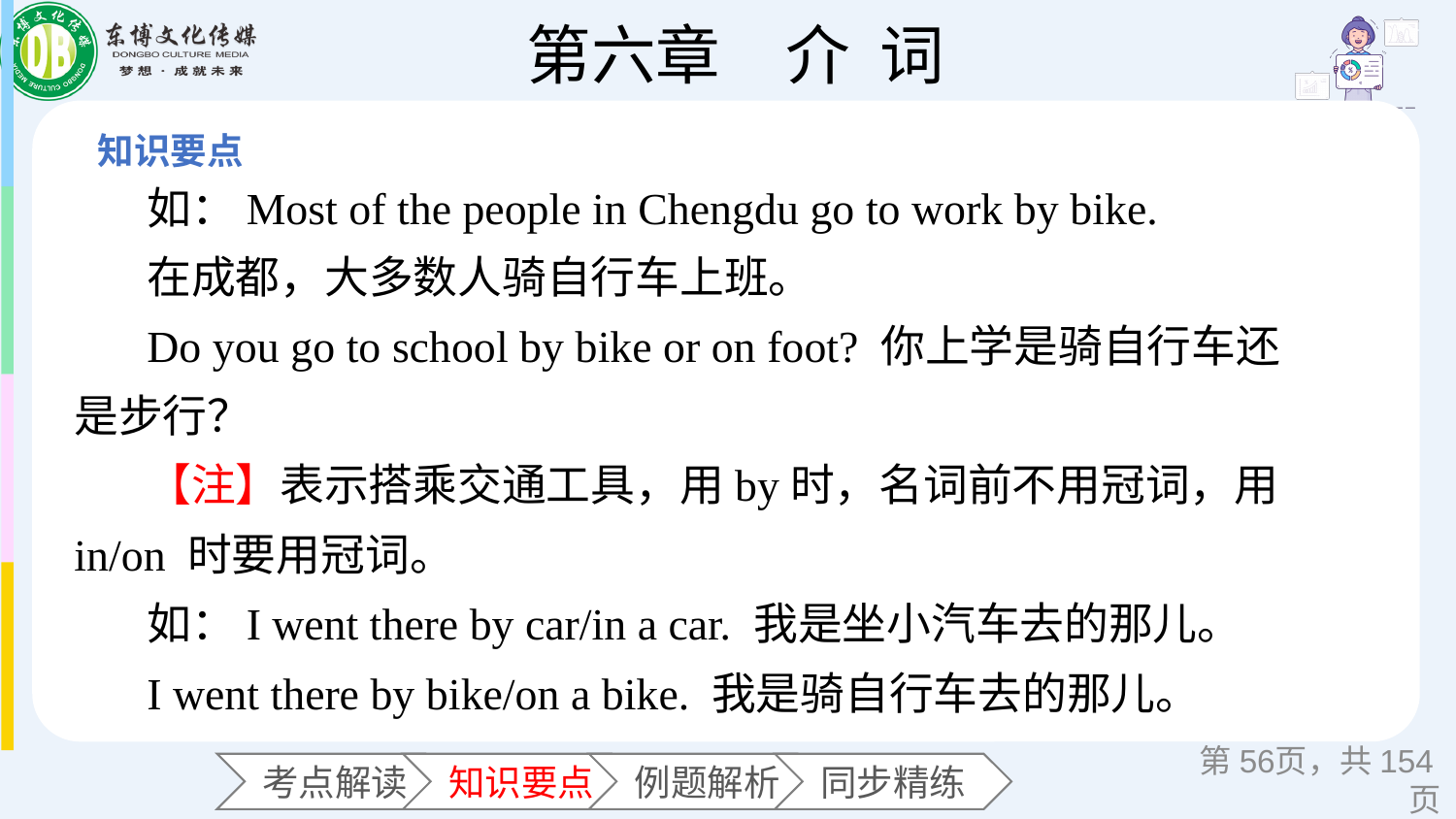

如：Most of the people in Chengdu go to work by bike.
在成都，大多数人骑自行车上班。
Do you go to school by bike or on foot? 你上学是骑自行车还是步行？
【注】表示搭乘交通工具，用by时，名词前不用冠词，用in/on 时要用冠词。
如：I went there by car/in a car. 我是坐小汽车去的那儿。
I went there by bike/on a bike. 我是骑自行车去的那儿。
第56页，共154页